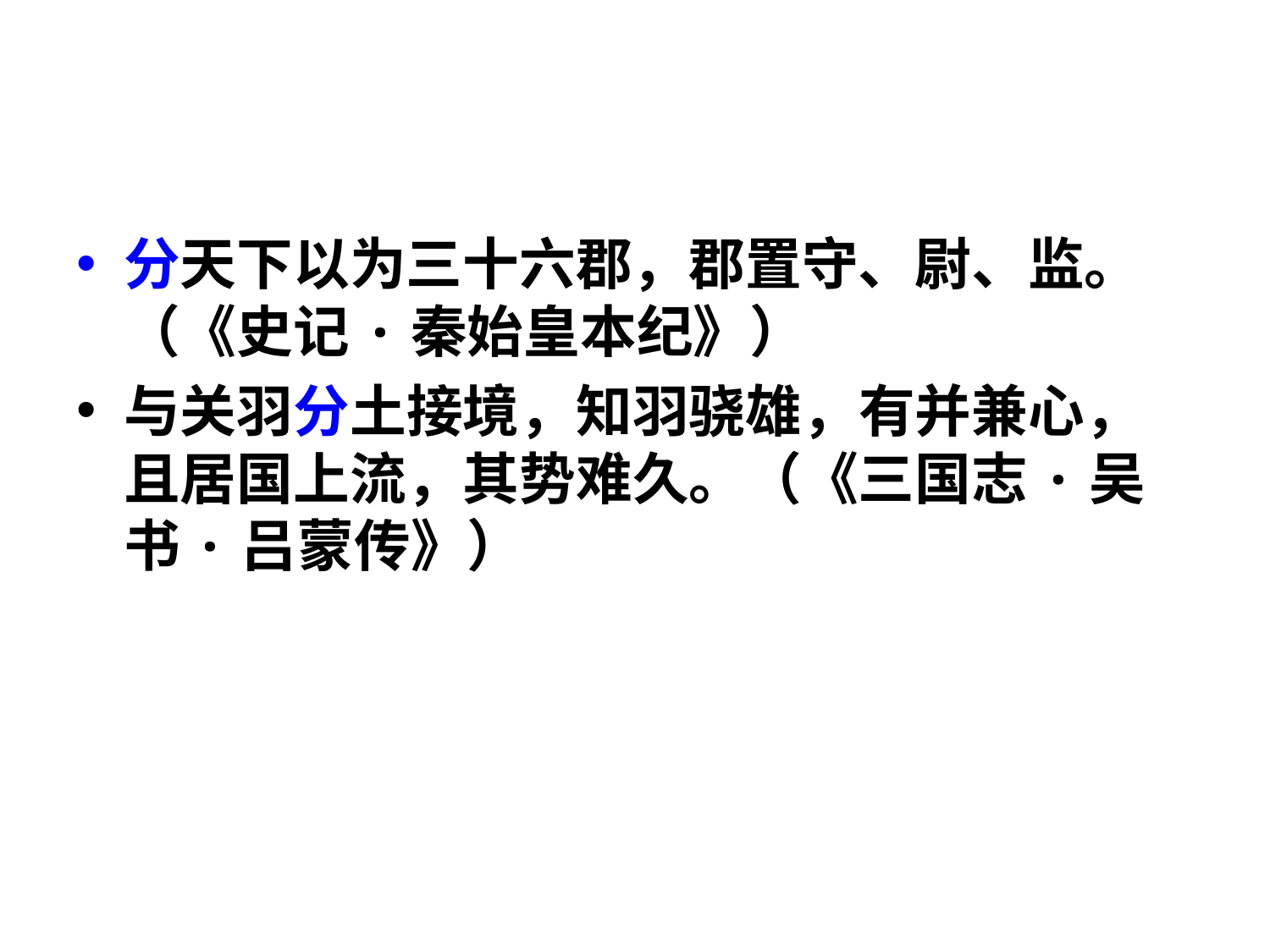

#
分天下以为三十六郡，郡置守、尉、监。（《史记·秦始皇本纪》）
与关羽分土接境，知羽骁雄，有并兼心，且居国上流，其势难久。（《三国志·吴书·吕蒙传》）